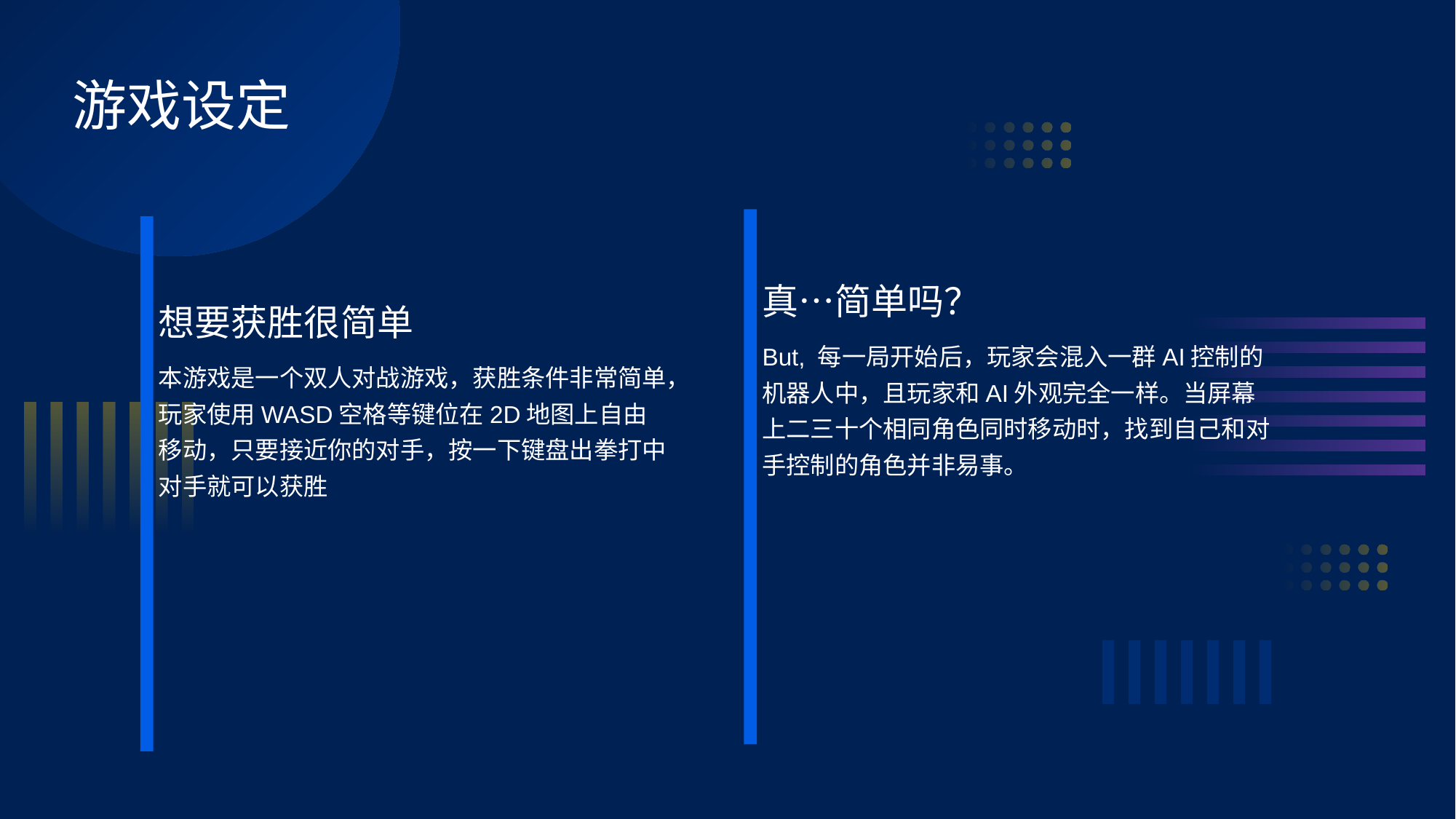

游戏设定

真…简单吗？
想要获胜很简单
But, 每一局开始后，玩家会混入一群AI控制的机器人中，且玩家和AI外观完全一样。当屏幕上二三十个相同角色同时移动时，找到自己和对手控制的角色并非易事。
本游戏是一个双人对战游戏，获胜条件非常简单，玩家使用WASD空格等键位在2D地图上自由移动，只要接近你的对手，按一下键盘出拳打中对手就可以获胜